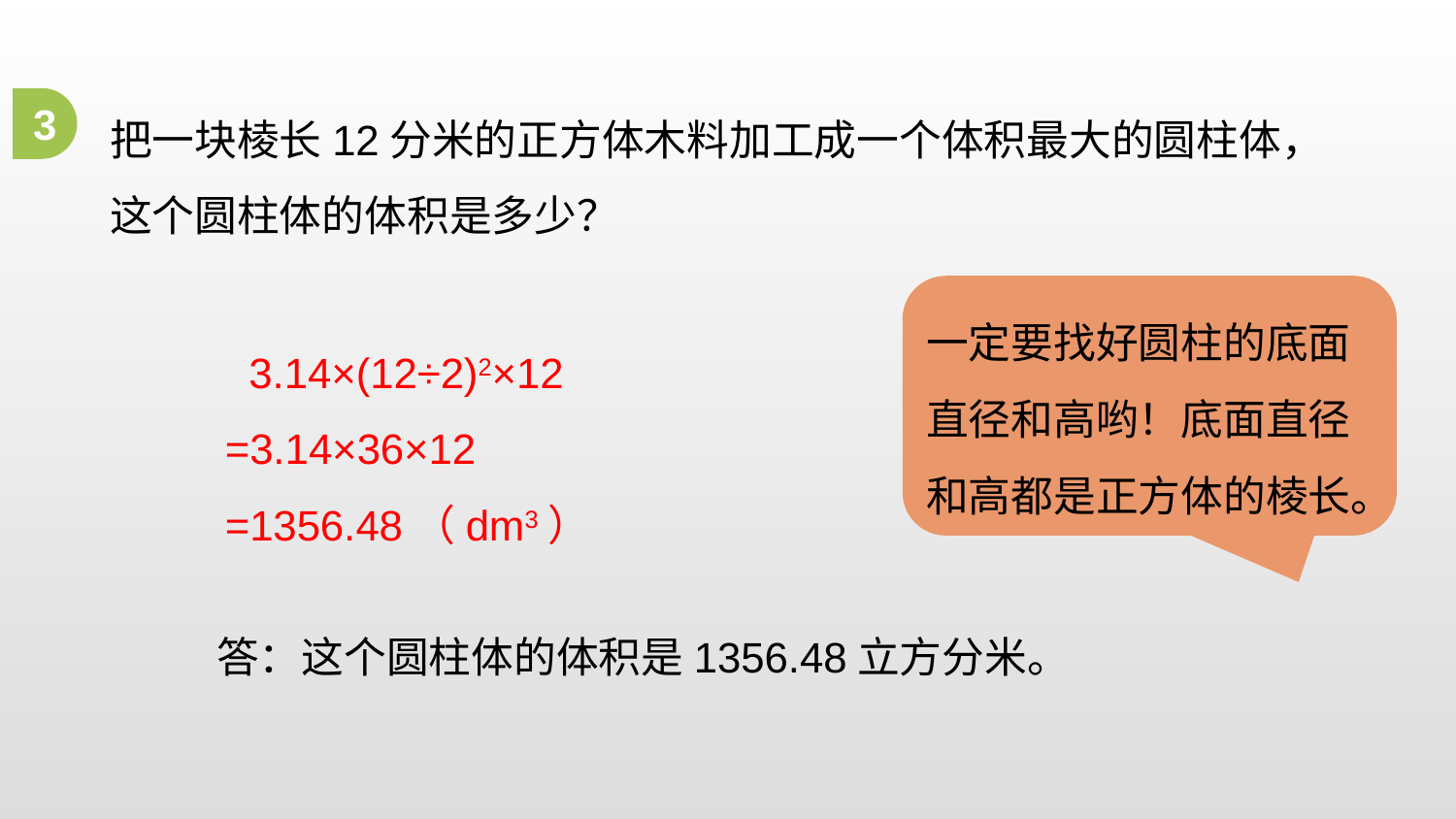

把一块棱长12分米的正方体木料加工成一个体积最大的圆柱体，这个圆柱体的体积是多少？
3
一定要找好圆柱的底面直径和高哟！底面直径和高都是正方体的棱长。
  3.14×(12÷2)2×12
=3.14×36×12
=1356.48（dm3）
答：这个圆柱体的体积是1356.48立方分米。